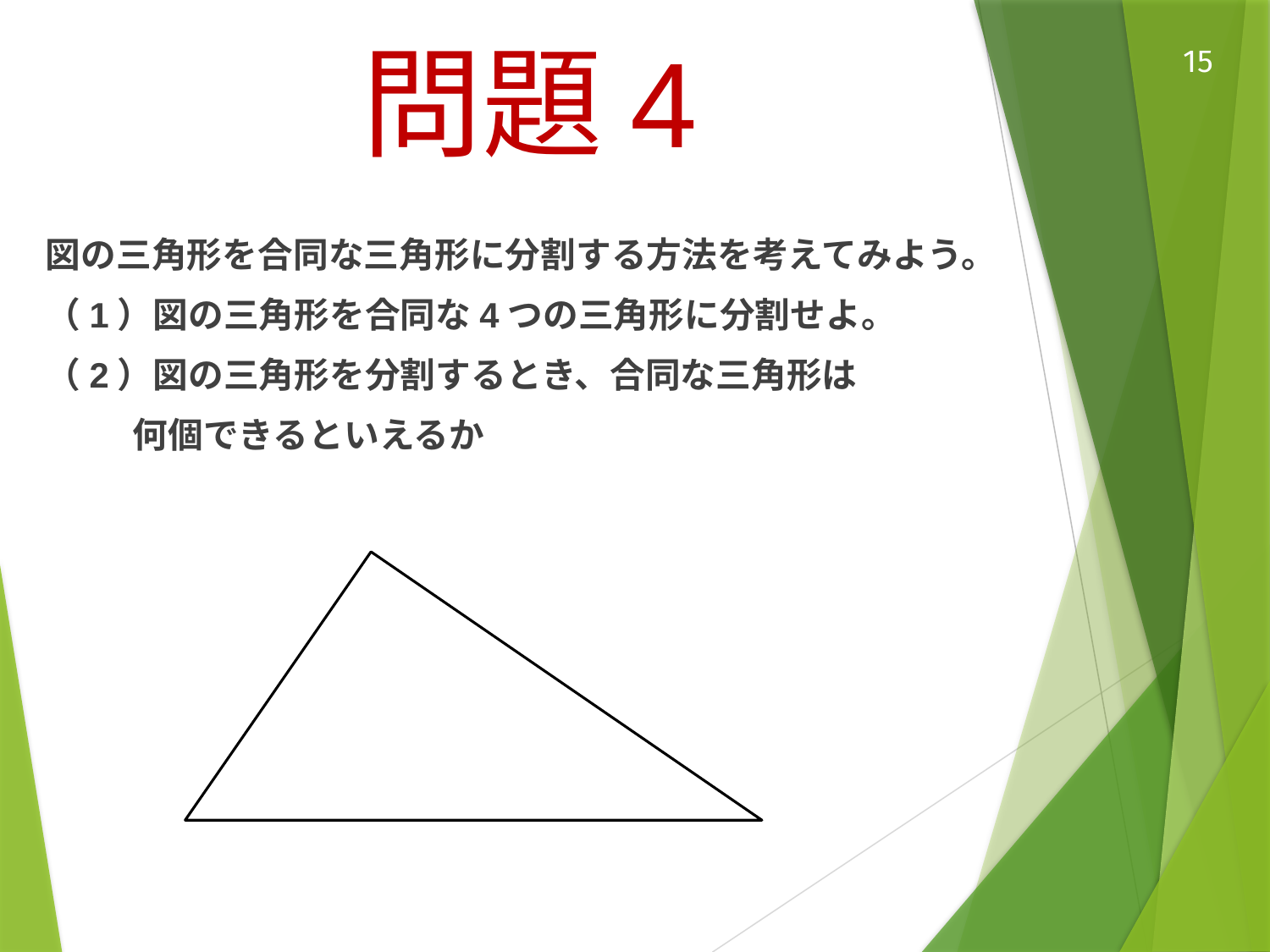

# 問題4
図の三角形を合同な三角形に分割する方法を考えてみよう。
（1）図の三角形を合同な4つの三角形に分割せよ。
（2）図の三角形を分割するとき、合同な三角形は
　　  何個できるといえるか